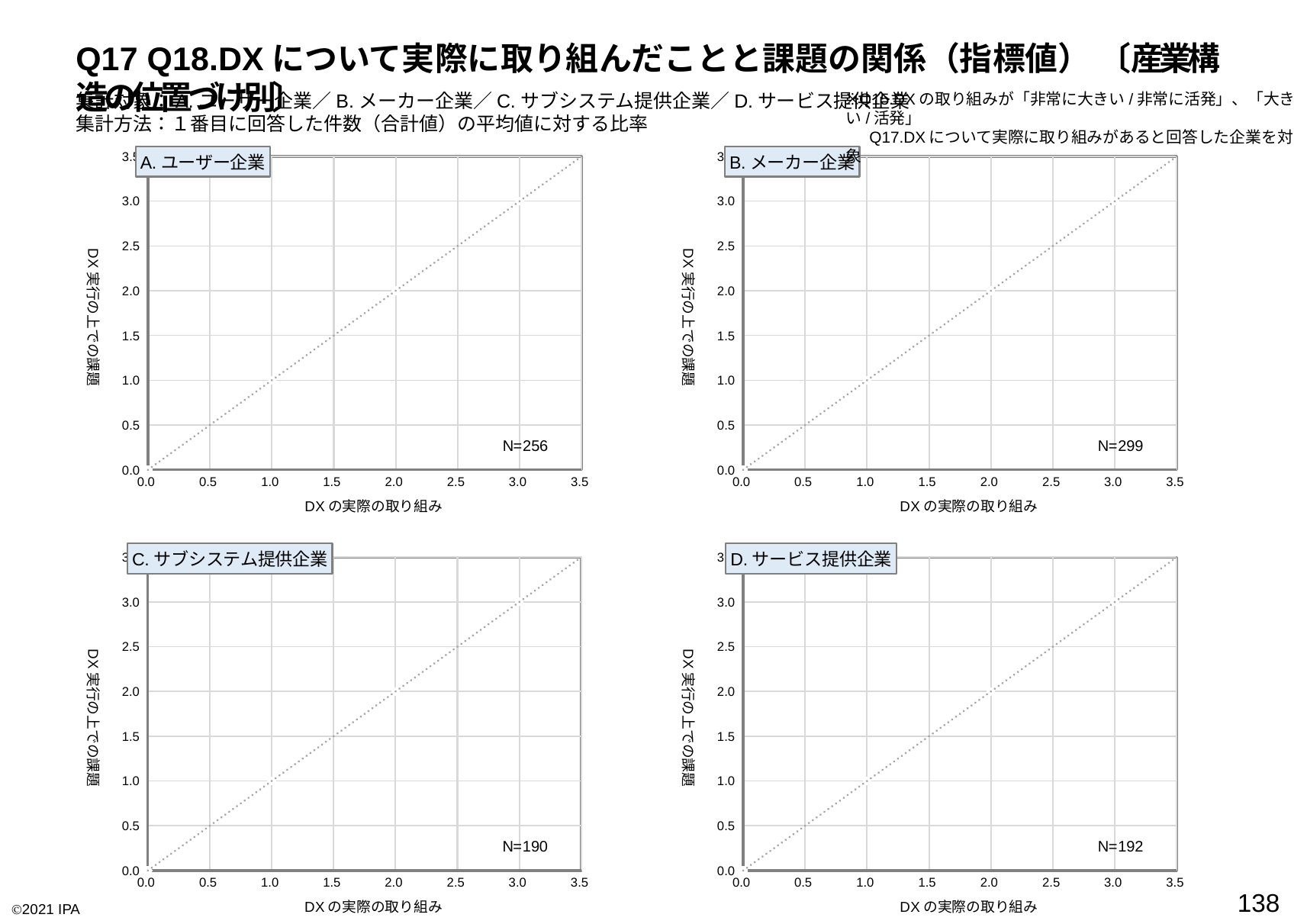

Q17 Q18.DXについて実際に取り組んだことと課題の関係（指標値） 〔産業構造の位置づけ別〕
集計対象：A.ユーザー企業／B.メーカー企業／C.サブシステム提供企業／D.サービス提供企業
集計方法：１番目に回答した件数（合計値）の平均値に対する比率
※Q15.DXの取り組みが「非常に大きい/非常に活発」、「大きい/活発」
　 Q17.DXについて実際に取り組みがあると回答した企業を対象

### Chart:

| Category | 社内外でのビジョン共有 |  |
|---|---|---|

### Chart: N=299

| Category | 社内外でのビジョン共有 |  |
|---|---|---|
A.ユーザー企業
B.メーカー企業

### Chart: N=190

| Category | 社内外でのビジョン共有 |  |
|---|---|---|

### Chart: N=192

| Category | 社内外でのビジョン共有 |  |
|---|---|---|
C.サブシステム提供企業
D.サービス提供企業